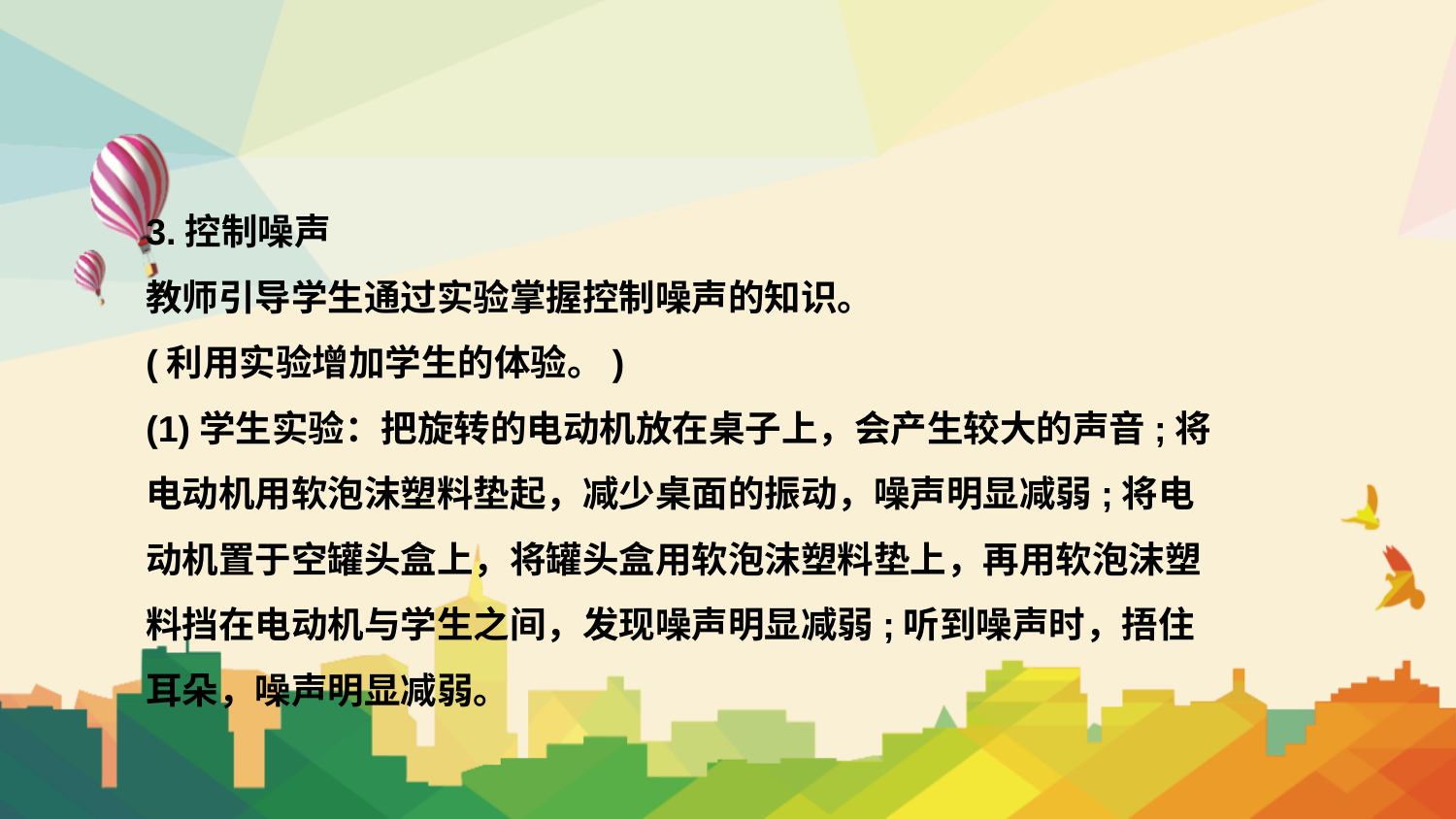

3.控制噪声
教师引导学生通过实验掌握控制噪声的知识。
(利用实验增加学生的体验。)
(1)学生实验：把旋转的电动机放在桌子上，会产生较大的声音;将电动机用软泡沫塑料垫起，减少桌面的振动，噪声明显减弱;将电动机置于空罐头盒上，将罐头盒用软泡沫塑料垫上，再用软泡沫塑料挡在电动机与学生之间，发现噪声明显减弱;听到噪声时，捂住耳朵，噪声明显减弱。